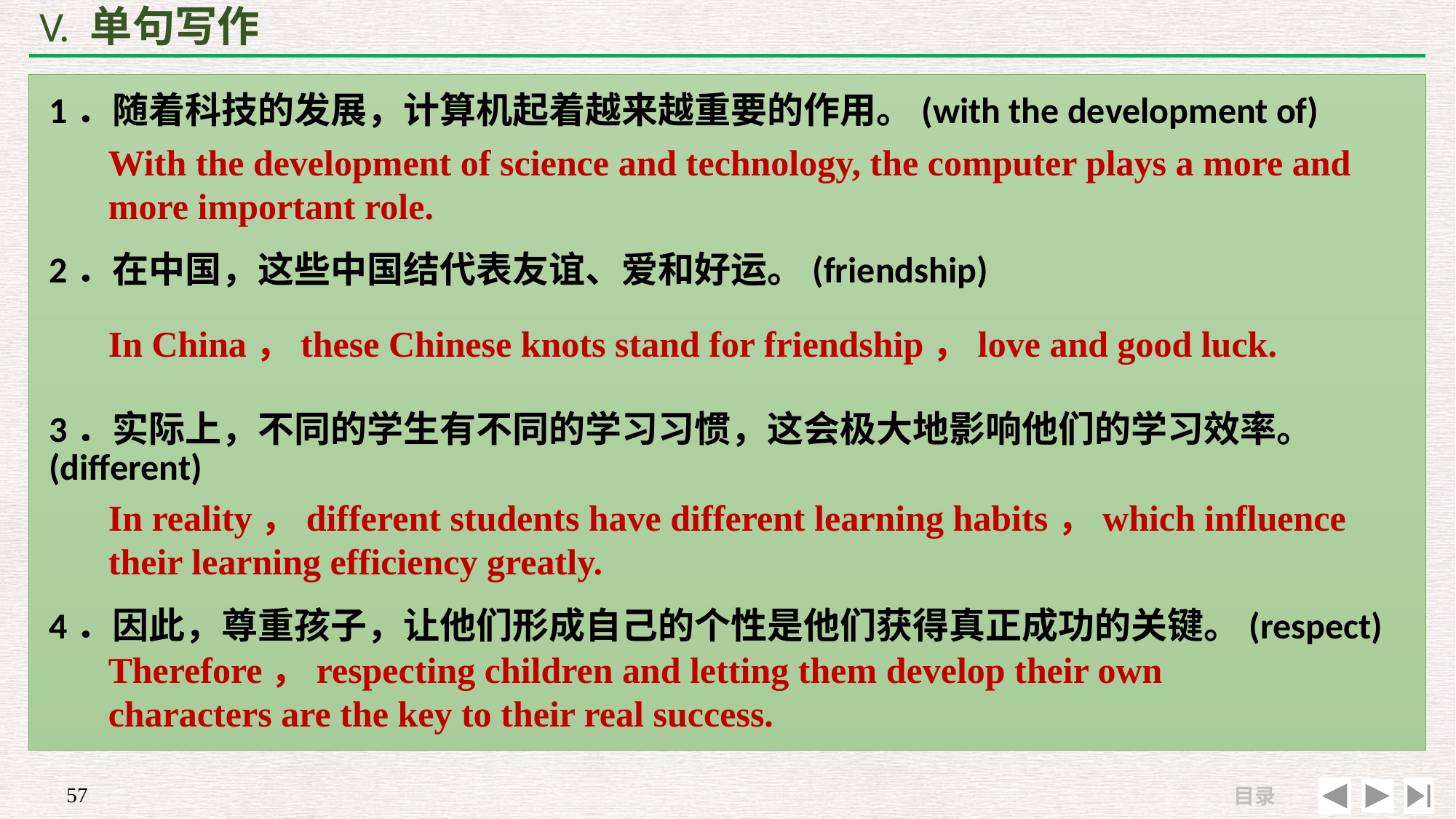

# V. 单句写作

1．随着科技的发展，计算机起着越来越重要的作用。(with the development of)

2．在中国，这些中国结代表友谊、爱和好运。(friendship)

3．实际上，不同的学生有不同的学习习惯，这会极大地影响他们的学习效率。(different)

4．因此，尊重孩子，让他们形成自己的个性是他们获得真正成功的关键。(respect)
With the development of science and technology, the computer plays a more and more important role.
In China，these Chinese knots stand for friendship，love and good luck.
In reality，different students have different learning habits，which influence their learning efficiency greatly.
Therefore，respecting children and letting them develop their own characters are the key to their real success.